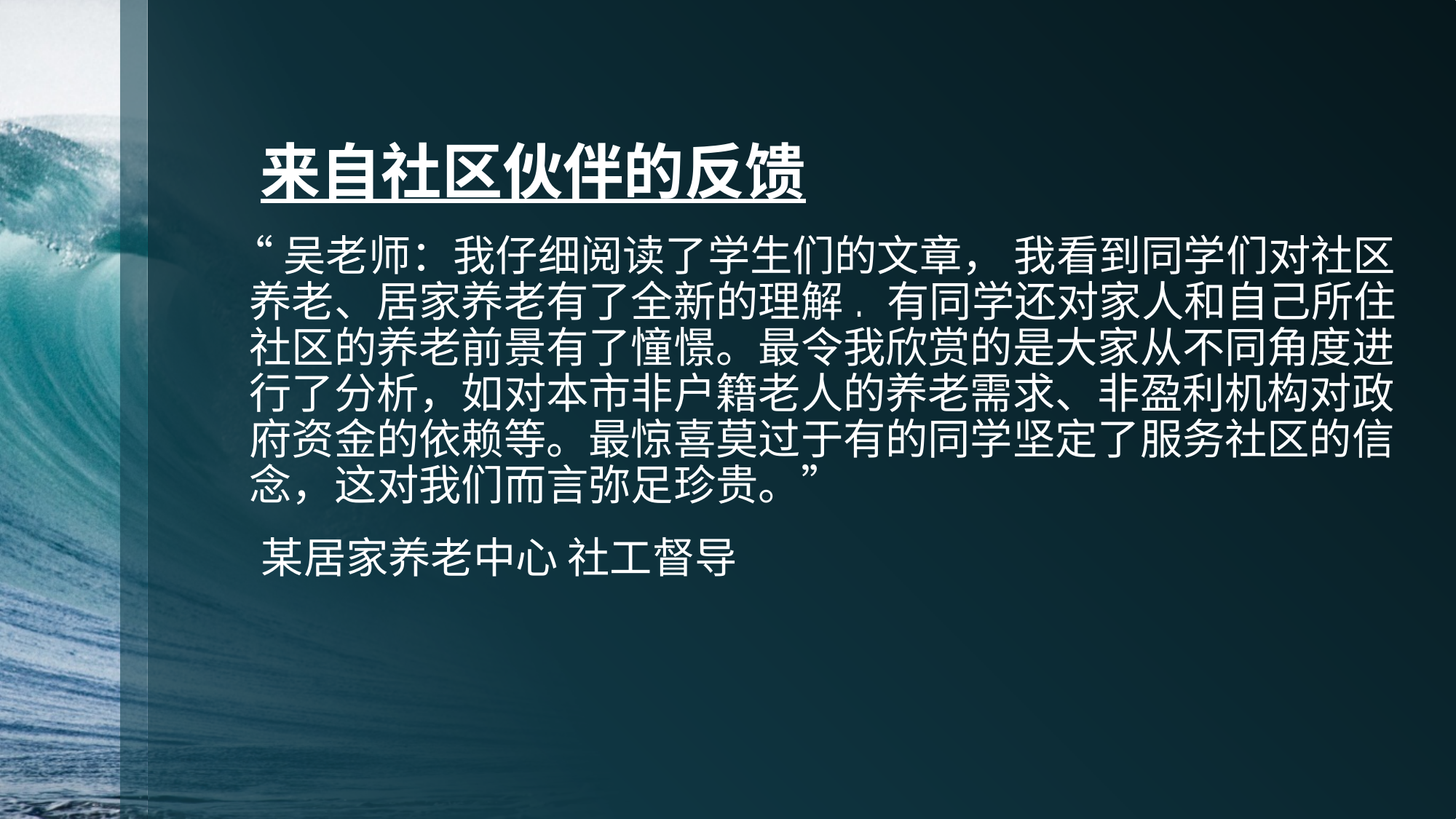

#

  来自社区伙伴的反馈
 “吴老师：我仔细阅读了学生们的文章， 我看到同学们对社区养老、居家养老有了全新的理解. 有同学还对家人和自己所住社区的养老前景有了憧憬。最令我欣赏的是大家从不同角度进行了分析，如对本市非户籍老人的养老需求、非盈利机构对政府资金的依赖等。最惊喜莫过于有的同学坚定了服务社区的信念，这对我们而言弥足珍贵。”
   某居家养老中心 社工督导